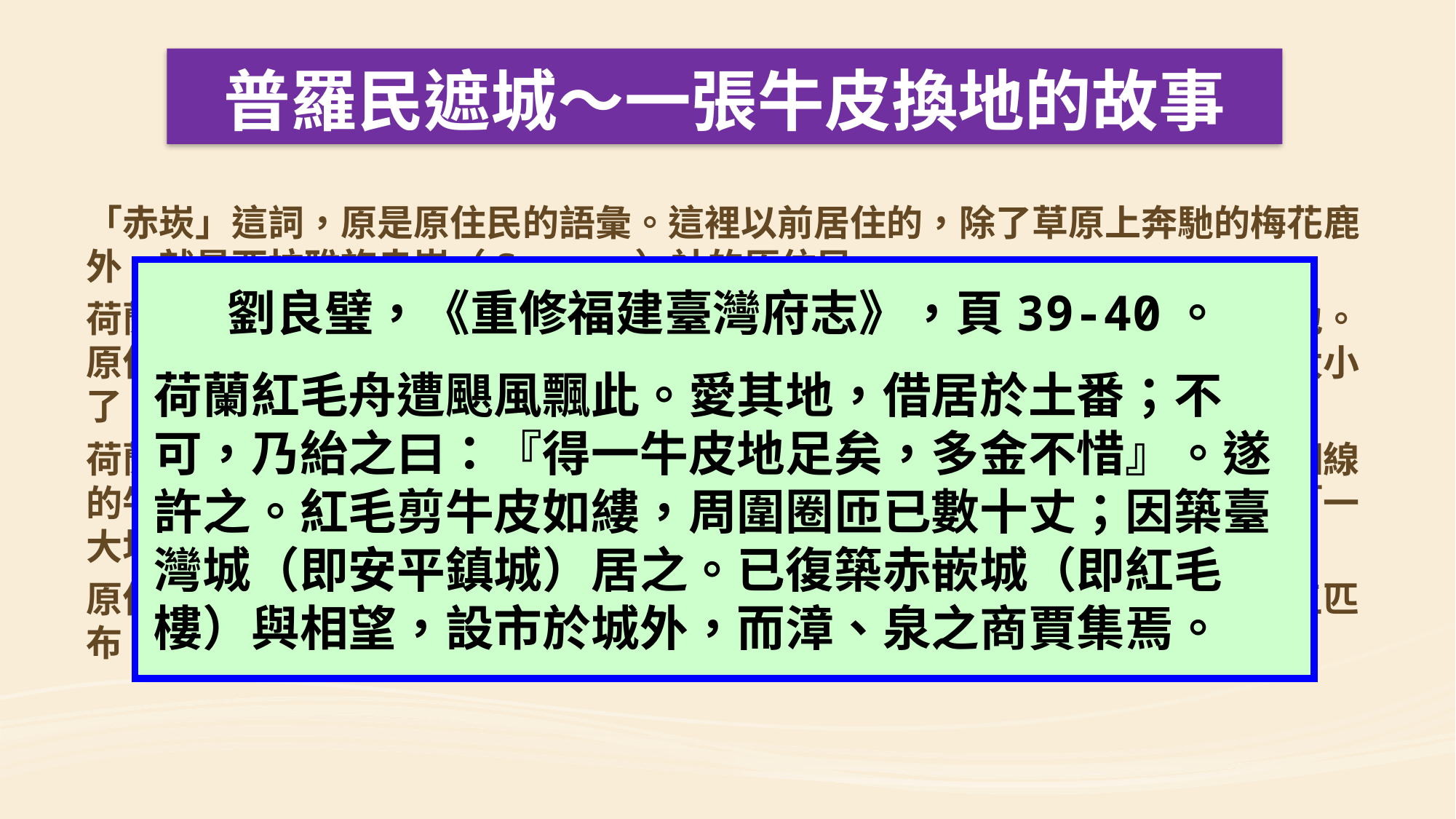

普羅民遮城～一張牛皮換地的故事
「赤崁」這詞，原是原住民的語彙。這裡以前居住的，除了草原上奔馳的梅花鹿外，就是西拉雅族赤崁（Saccam）社的原住民。
荷蘭人來了，以十五匹印度花布，要向原住民交易一塊「牛皮大小」的小土地。原住民收下了布匹，按照說好的，給了一塊適當大小的地。不過，荷蘭人說太小了。原住民不這麼覺得。牛皮大小的地，這樣一塊剛剛好呀。
荷蘭人把一張牛皮拿來，並且把一整塊牛皮，剪成絲線狀。這塊被剪成一條細線的牛皮，荷蘭人拿它在地上圍成一大圈。想當然爾，這條「牛皮線」圍出了「一大塊」的地。
原住民看得目瞪口呆，原來這就是荷蘭人口中的「一塊牛皮的地」。區區十五匹布，換得了這麼一大塊地，原住民也啞口無言，當場認栽。
劉良璧，《重修福建臺灣府志》，頁39-40。
荷蘭紅毛舟遭颶風飄此。愛其地，借居於土番；不可，乃紿之曰：『得一牛皮地足矣，多金不惜』。遂許之。紅毛剪牛皮如縷，周圍圈匝已數十丈；因築臺灣城（即安平鎮城）居之。已復築赤嵌城（即紅毛樓）與相望，設市於城外，而漳、泉之商賈集焉。